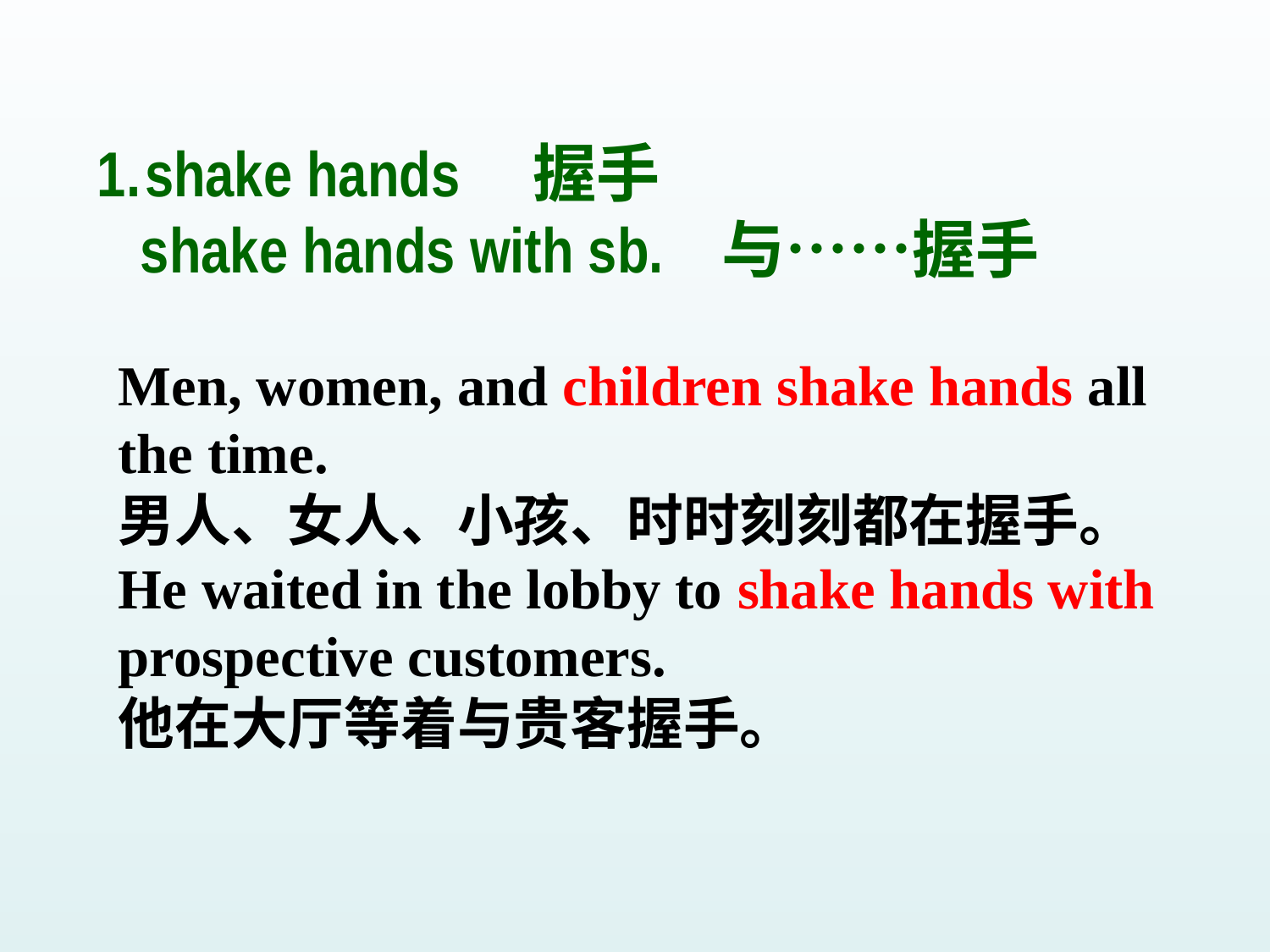

shake hands    握手
   shake hands with sb.   与……握手
Men, women, and children shake hands all the time.
男人、女人、小孩、时时刻刻都在握手。
He waited in the lobby to shake hands with prospective customers.
他在大厅等着与贵客握手。